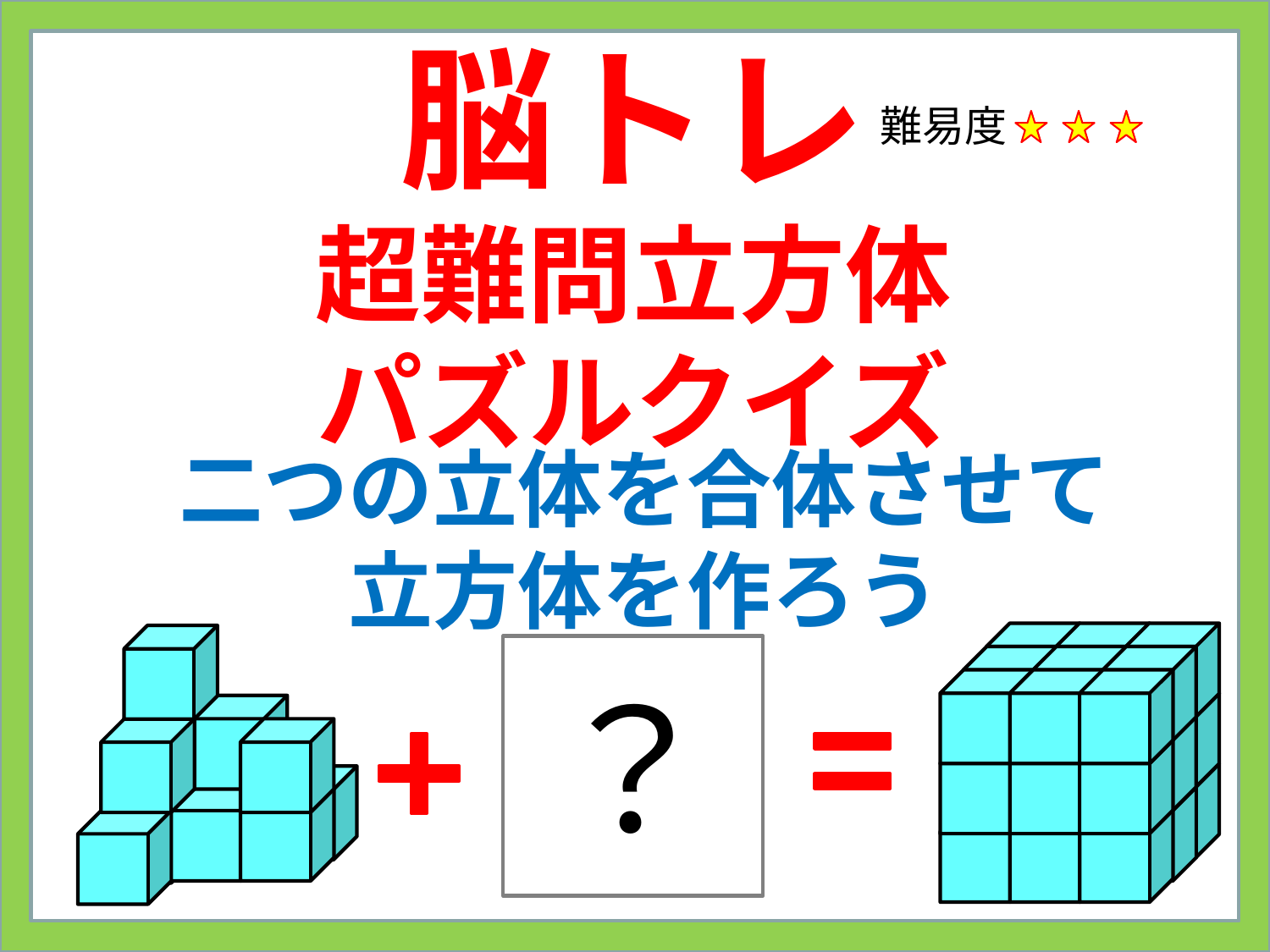

# 脳トレ 超難問立方体 パズルクイズ
難易度

二つの立体を合体させて
立方体を作ろう

？